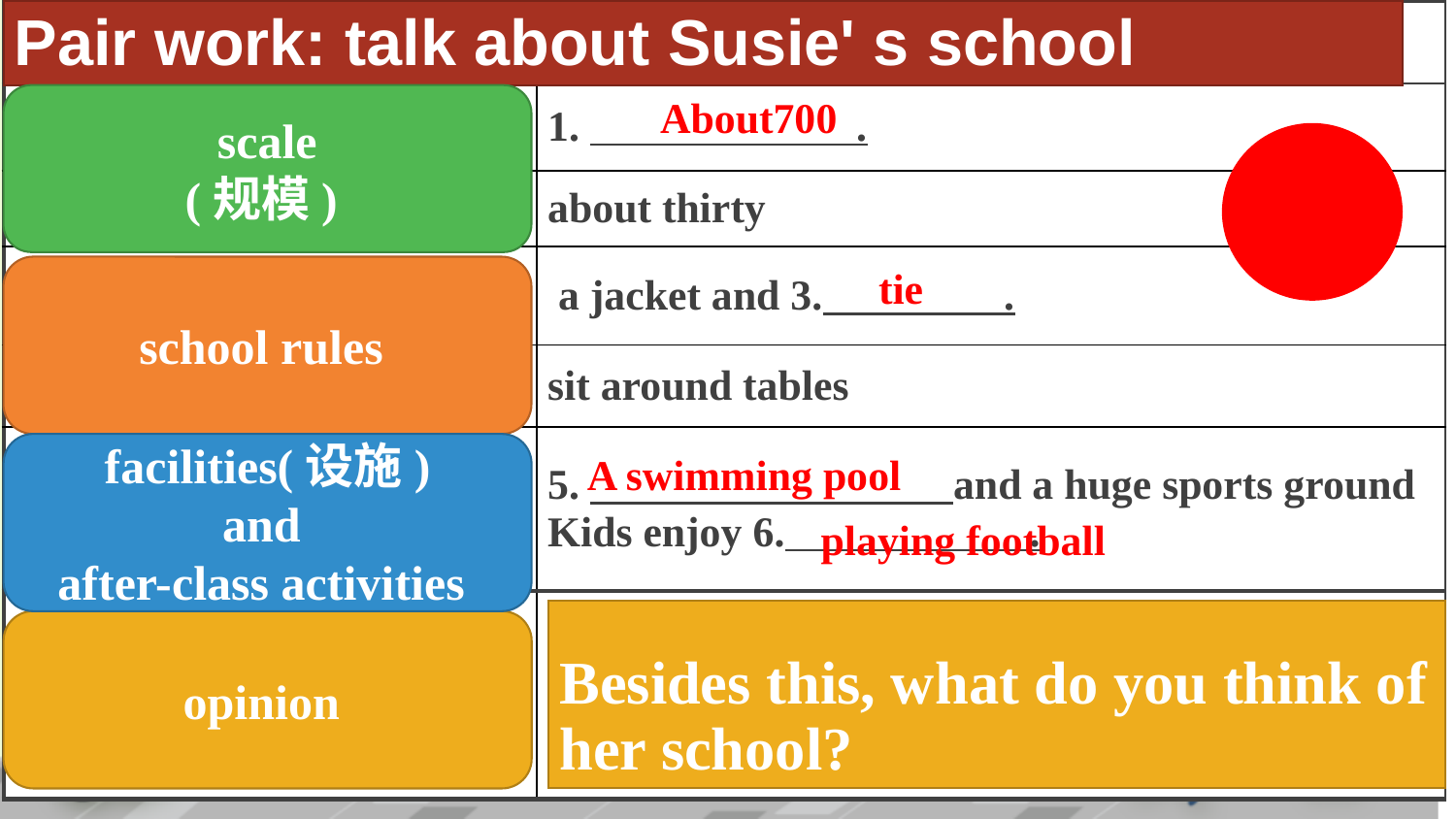

|  | Susie's School |
| --- | --- |
| Number of pupils in the school | 1. . |
| Number of pupils in a class | about thirty |
| school clothes that pupils wears | a jacket and 3. . |
| Arrangement of seats | sit around tables |
| Sports areas & after-class activities | 5. and a huge sports ground Kids enjoy 6. . |
| opinion | Susie's school looks great because there are fewer students and more room(空间) for study and play. And they wear beautiful school clothes |
Pair work: talk about Susie' s school
scale
(规模)
About700

school rules
tie
facilities(设施)
and
after-class activities
A swimming pool
playing football
Besides this, what do you think of her school?
opinion